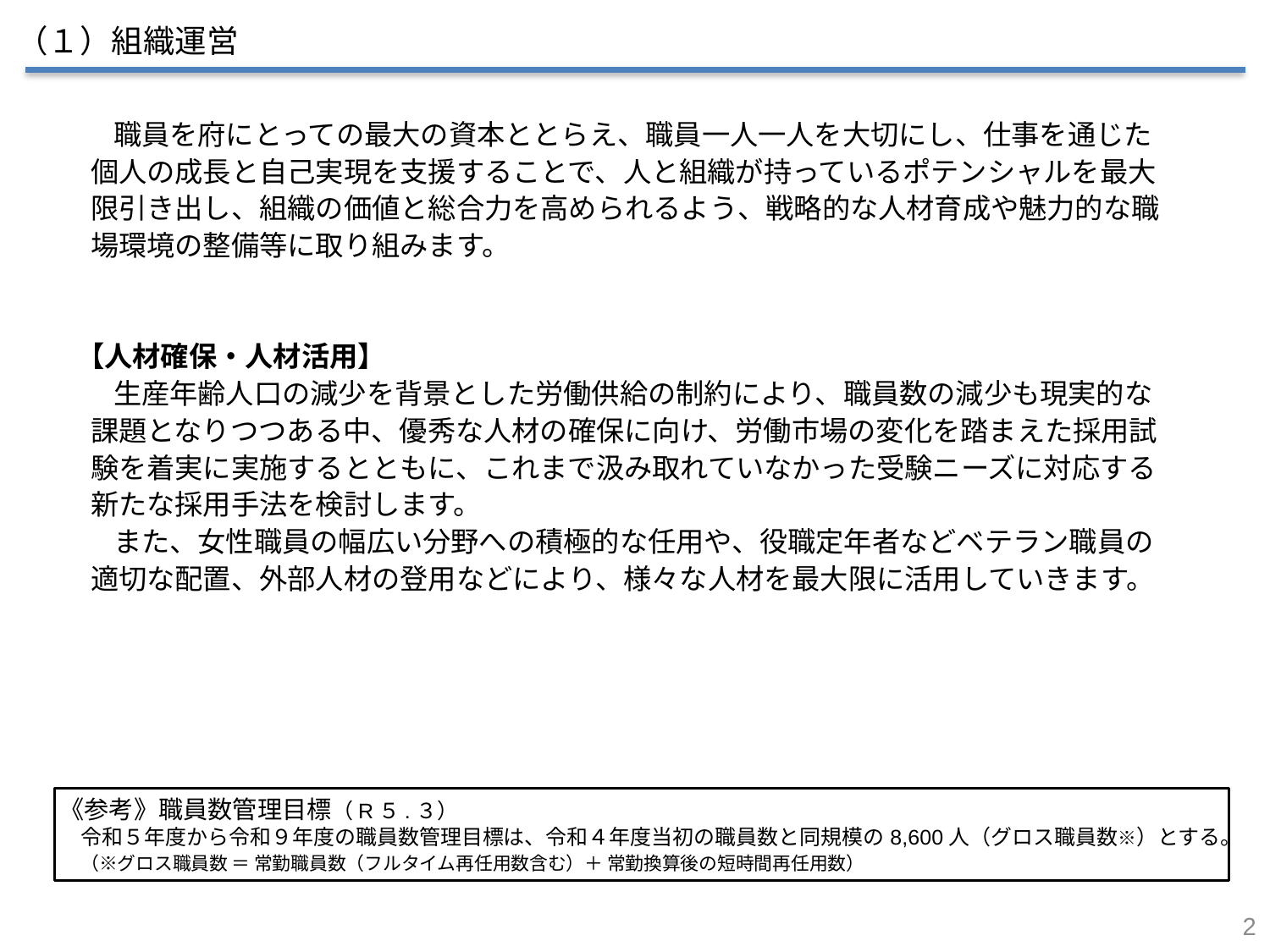

（１）組織運営
職員を府にとっての最大の資本ととらえ、職員一人一人を大切にし、仕事を通じた個人の成長と自己実現を支援することで、人と組織が持っているポテンシャルを最大限引き出し、組織の価値と総合力を高められるよう、戦略的な人材育成や魅力的な職場環境の整備等に取り組みます。

【人材確保・人材活用】
生産年齢人口の減少を背景とした労働供給の制約により、職員数の減少も現実的な課題となりつつある中、優秀な人材の確保に向け、労働市場の変化を踏まえた採用試験を着実に実施するとともに、これまで汲み取れていなかった受験ニーズに対応する新たな採用手法を検討します。
また、女性職員の幅広い分野への積極的な任用や、役職定年者などベテラン職員の適切な配置、外部人材の登用などにより、様々な人材を最大限に活用していきます。
《参考》職員数管理目標（R５.３）
　令和５年度から令和９年度の職員数管理目標は、令和４年度当初の職員数と同規模の8,600人（グロス職員数※）とする。
　（※グロス職員数 ＝ 常勤職員数（フルタイム再任用数含む）＋ 常勤換算後の短時間再任用数）
2